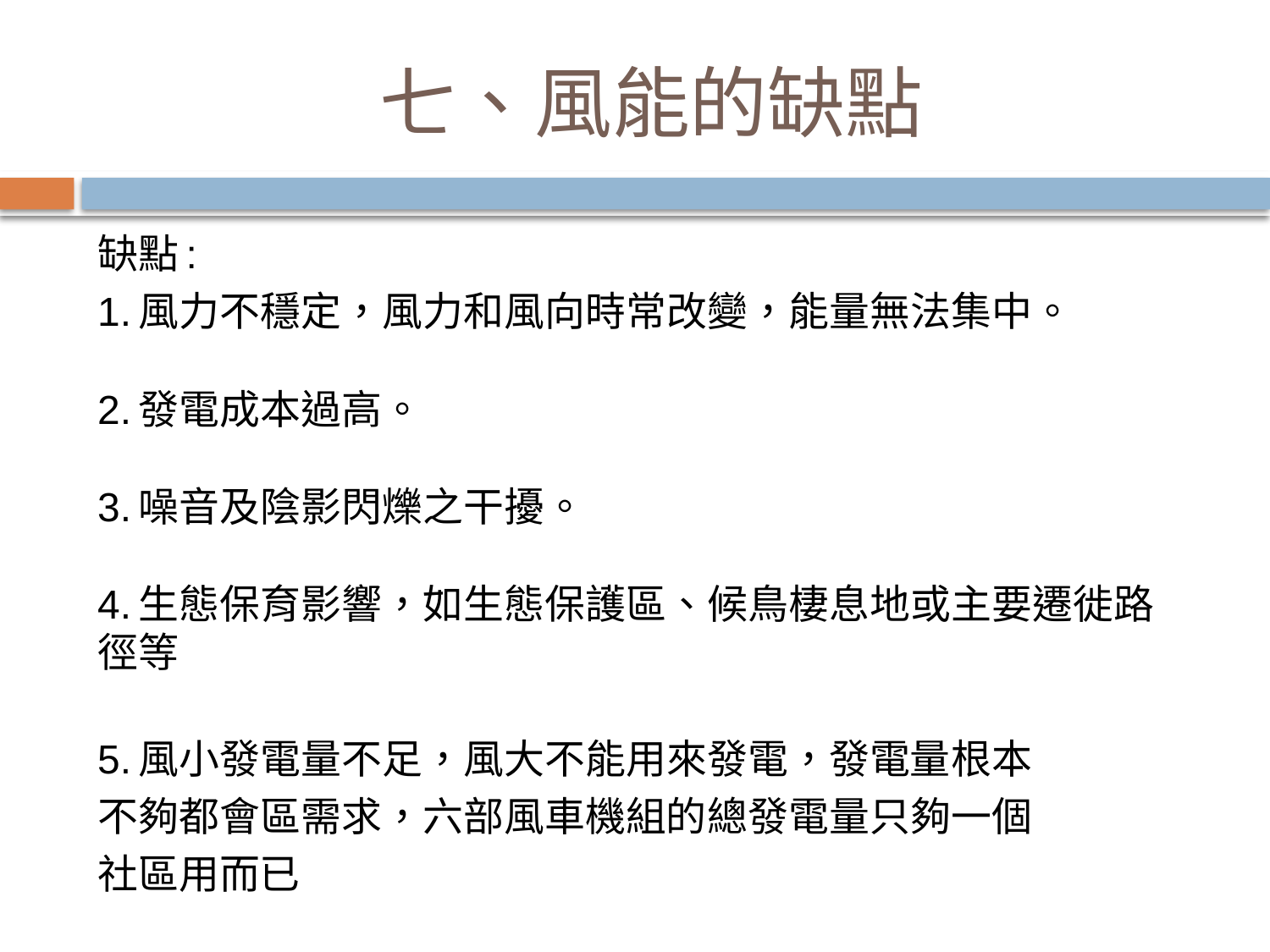

# 七、風能的缺點
缺點:
1.風力不穩定，風力和風向時常改變，能量無法集中。 
2.發電成本過高。
3.噪音及陰影閃爍之干擾。
4.生態保育影響，如生態保護區、候鳥棲息地或主要遷徙路徑等
5.風小發電量不足，風大不能用來發電，發電量根本
不夠都會區需求，六部風車機組的總發電量只夠一個
社區用而已